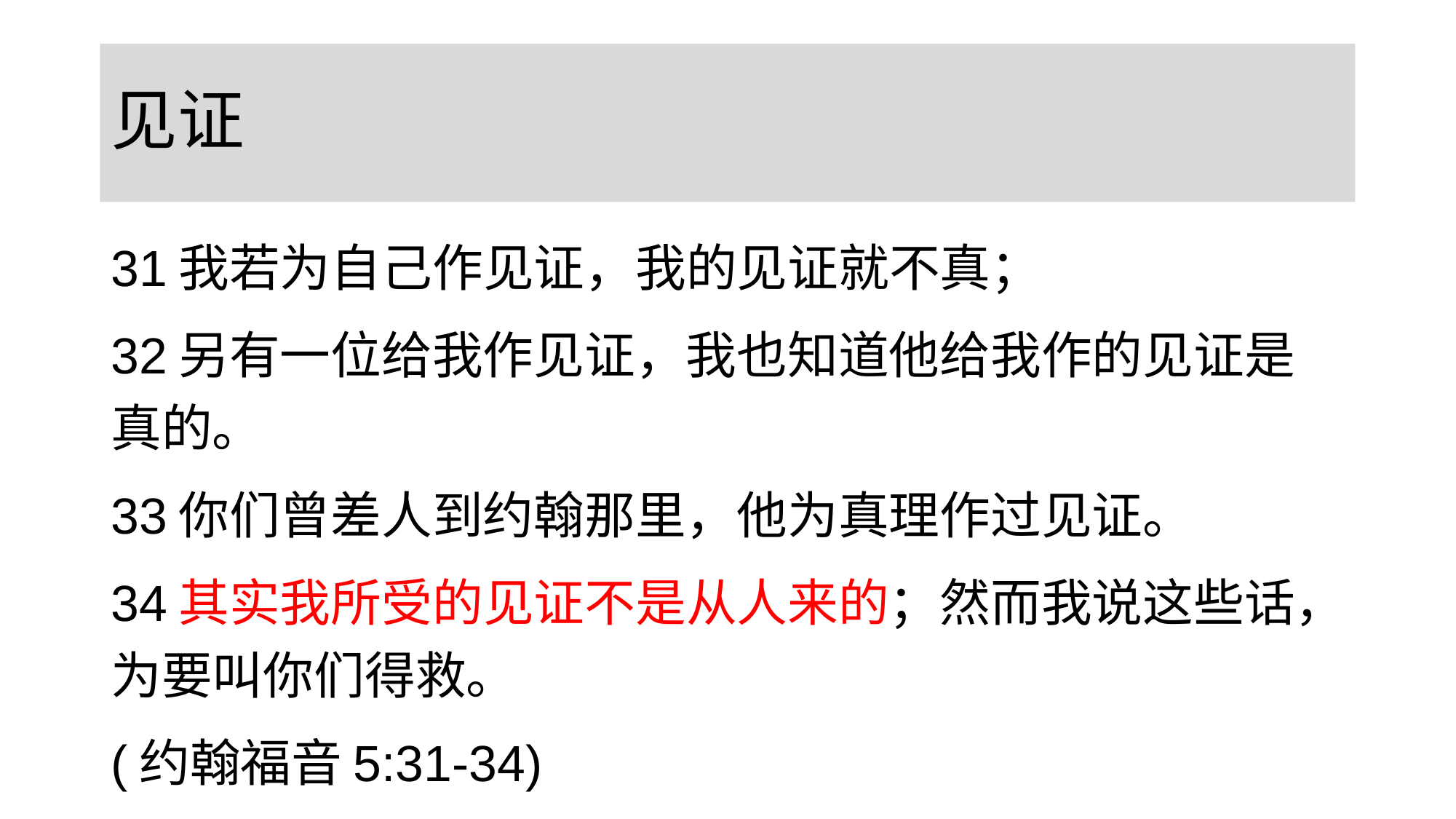

# 见证
31我若为自己作见证，我的见证就不真；
32另有一位给我作见证，我也知道他给我作的见证是真的。
33你们曾差人到约翰那里，他为真理作过见证。
34其实我所受的见证不是从人来的；然而我说这些话，为要叫你们得救。
(约翰福音5:31-34)